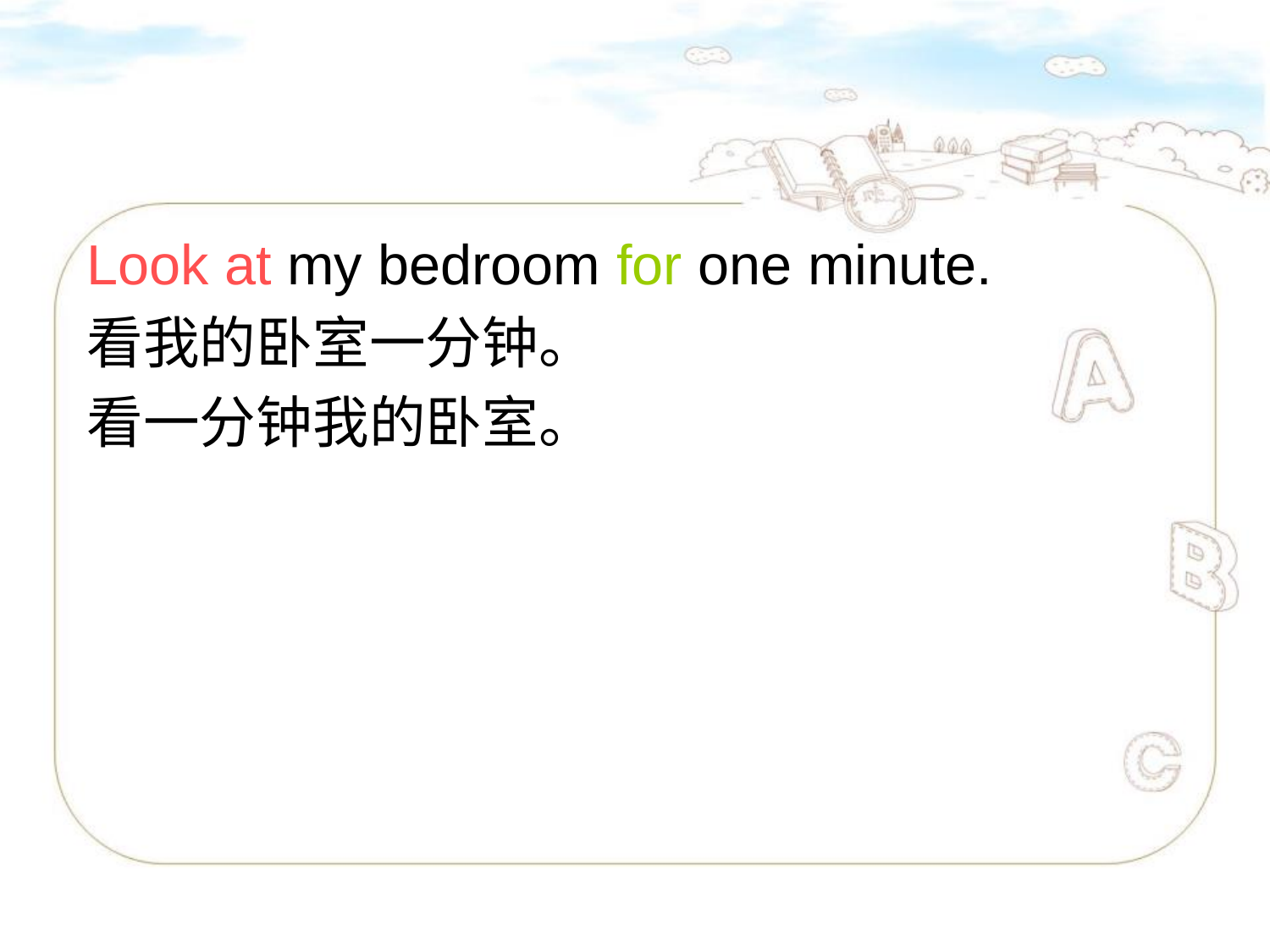

#
Look at my bedroom for one minute.
看我的卧室一分钟。
看一分钟我的卧室。